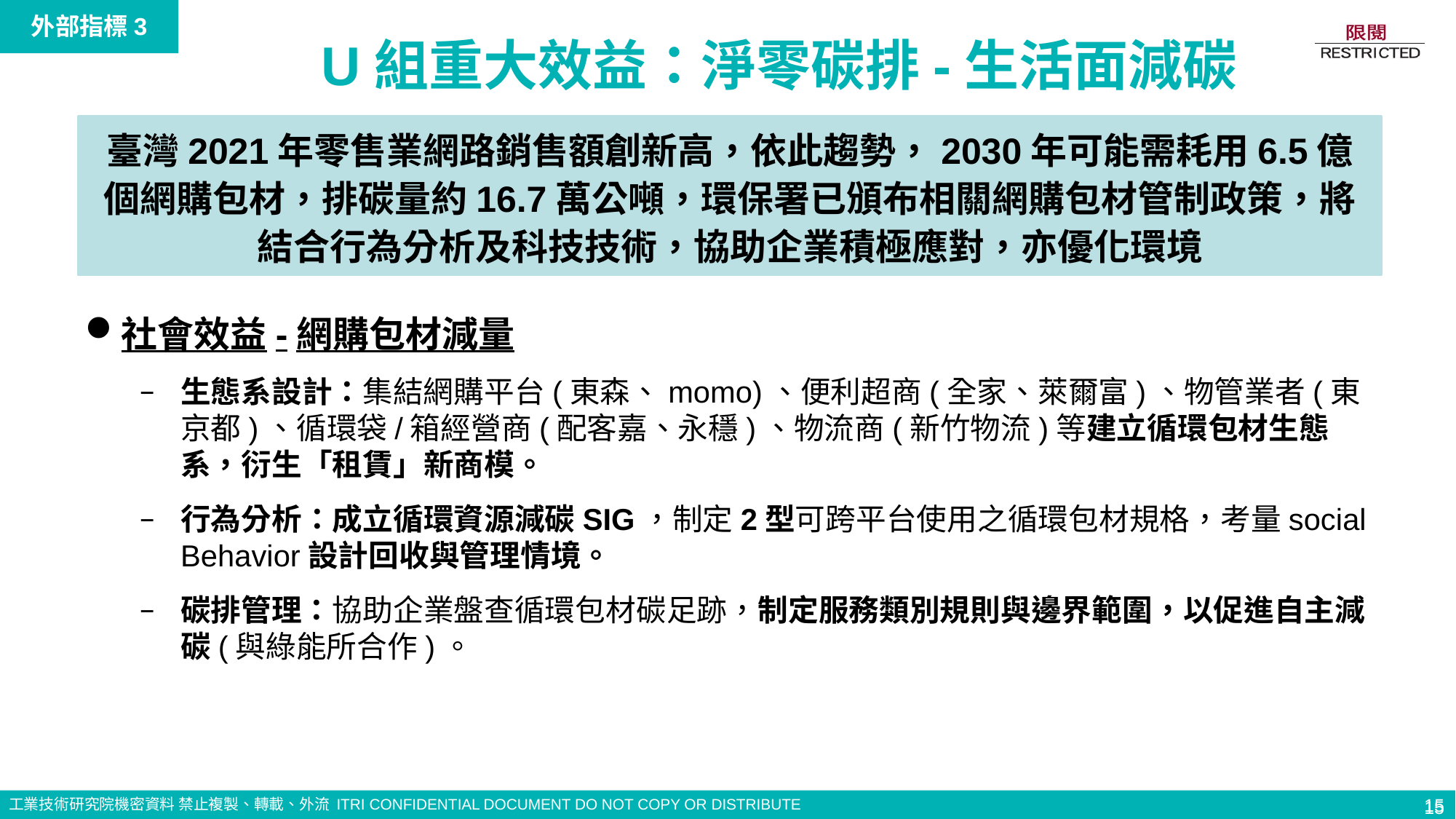

15
外部指標3
U組重大效益：淨零碳排-生活面減碳
臺灣2021年零售業網路銷售額創新高，依此趨勢，2030年可能需耗用6.5億個網購包材，排碳量約16.7萬公噸，環保署已頒布相關網購包材管制政策，將結合行為分析及科技技術，協助企業積極應對，亦優化環境
社會效益-網購包材減量
生態系設計：集結網購平台(東森、momo)、便利超商(全家、萊爾富)、物管業者(東京都)、循環袋/箱經營商(配客嘉、永穩)、物流商(新竹物流)等建立循環包材生態系，衍生「租賃」新商模。
行為分析：成立循環資源減碳SIG，制定2型可跨平台使用之循環包材規格，考量social Behavior設計回收與管理情境。
碳排管理：協助企業盤查循環包材碳足跡，制定服務類別規則與邊界範圍，以促進自主減碳(與綠能所合作)。
15